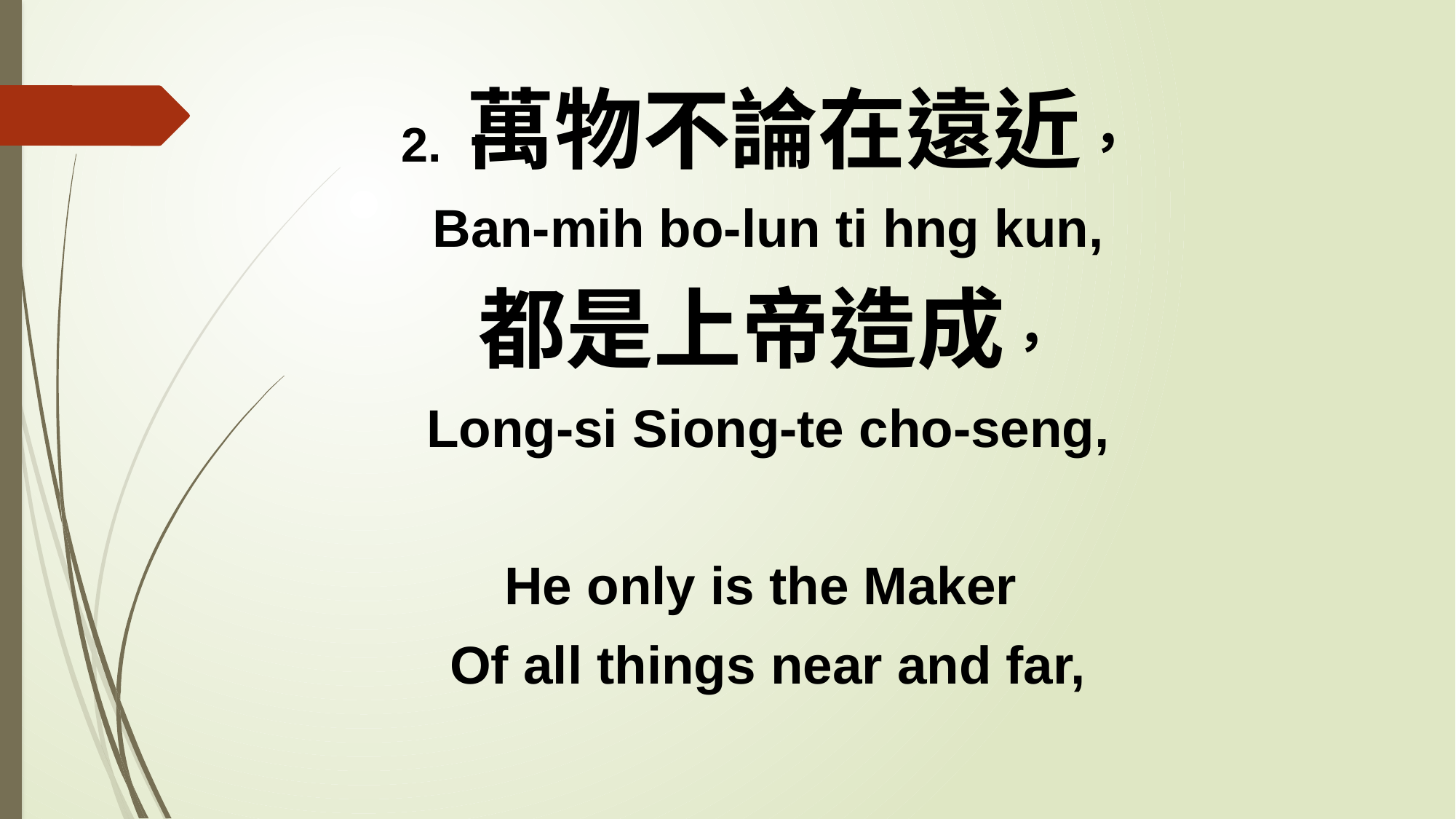

2. 萬物不論在遠近，
Ban-mih bo-lun ti hng kun,
都是上帝造成，
Long-si Siong-te cho-seng,

He only is the Maker
Of all things near and far,